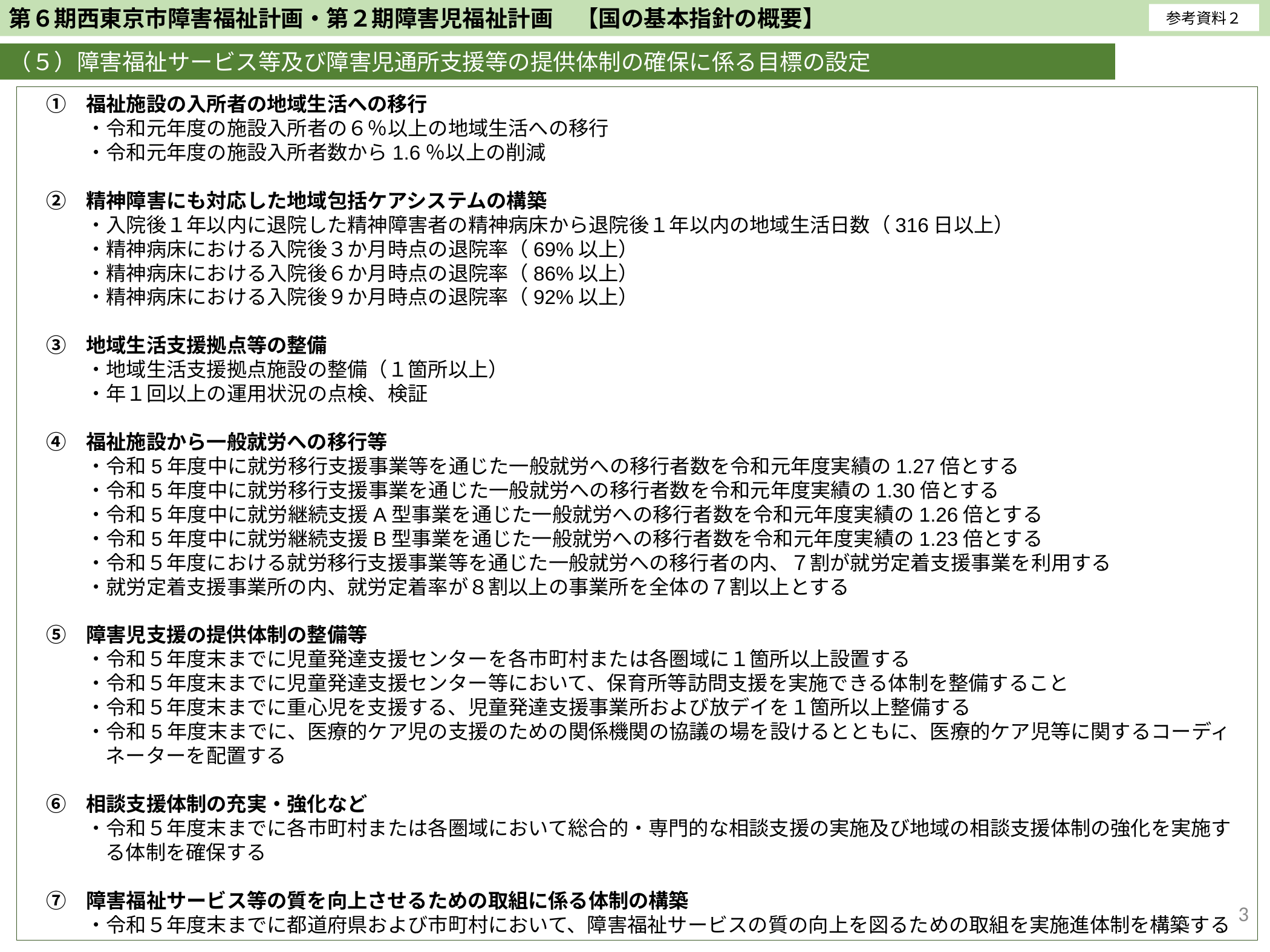

第６期西東京市障害福祉計画・第２期障害児福祉計画　【国の基本指針の概要】
参考資料２
（５）障害福祉サービス等及び障害児通所支援等の提供体制の確保に係る目標の設定
　①　福祉施設の入所者の地域生活への移行
　　　・令和元年度の施設入所者の６％以上の地域生活への移行
　　　・令和元年度の施設入所者数から1.6％以上の削減

　②　精神障害にも対応した地域包括ケアシステムの構築
　　　・入院後１年以内に退院した精神障害者の精神病床から退院後１年以内の地域生活日数（316日以上）
　　　・精神病床における入院後３か月時点の退院率（69%以上）
　　　・精神病床における入院後６か月時点の退院率（86%以上）
　　　・精神病床における入院後９か月時点の退院率（92%以上）

　③　地域生活支援拠点等の整備
　　　・地域生活支援拠点施設の整備（１箇所以上）
　　　・年１回以上の運用状況の点検、検証

　④　福祉施設から一般就労への移行等
　　　・令和5年度中に就労移行支援事業等を通じた一般就労への移行者数を令和元年度実績の1.27倍とする
　　　・令和5年度中に就労移行支援事業を通じた一般就労への移行者数を令和元年度実績の1.30倍とする
　　　・令和5年度中に就労継続支援A型事業を通じた一般就労への移行者数を令和元年度実績の1.26倍とする
　　　・令和5年度中に就労継続支援B型事業を通じた一般就労への移行者数を令和元年度実績の1.23倍とする
　　　・令和５年度における就労移行支援事業等を通じた一般就労への移行者の内、７割が就労定着支援事業を利用する
　　　・就労定着支援事業所の内、就労定着率が８割以上の事業所を全体の７割以上とする

　⑤　障害児支援の提供体制の整備等
　　　・令和５年度末までに児童発達支援センターを各市町村または各圏域に１箇所以上設置する
　　　・令和５年度末までに児童発達支援センター等において、保育所等訪問支援を実施できる体制を整備すること
　　　・令和５年度末までに重心児を支援する、児童発達支援事業所および放デイを１箇所以上整備する
　　　・令和5年度末までに、医療的ケア児の支援のための関係機関の協議の場を設けるとともに、医療的ケア児等に関するコーディネーターを配置する

　⑥　相談支援体制の充実・強化など
　　　・令和５年度末までに各市町村または各圏域において総合的・専門的な相談支援の実施及び地域の相談支援体制の強化を実施する体制を確保する

　⑦　障害福祉サービス等の質を向上させるための取組に係る体制の構築
　　　・令和５年度末までに都道府県および市町村において、障害福祉サービスの質の向上を図るための取組を実施進体制を構築する
3